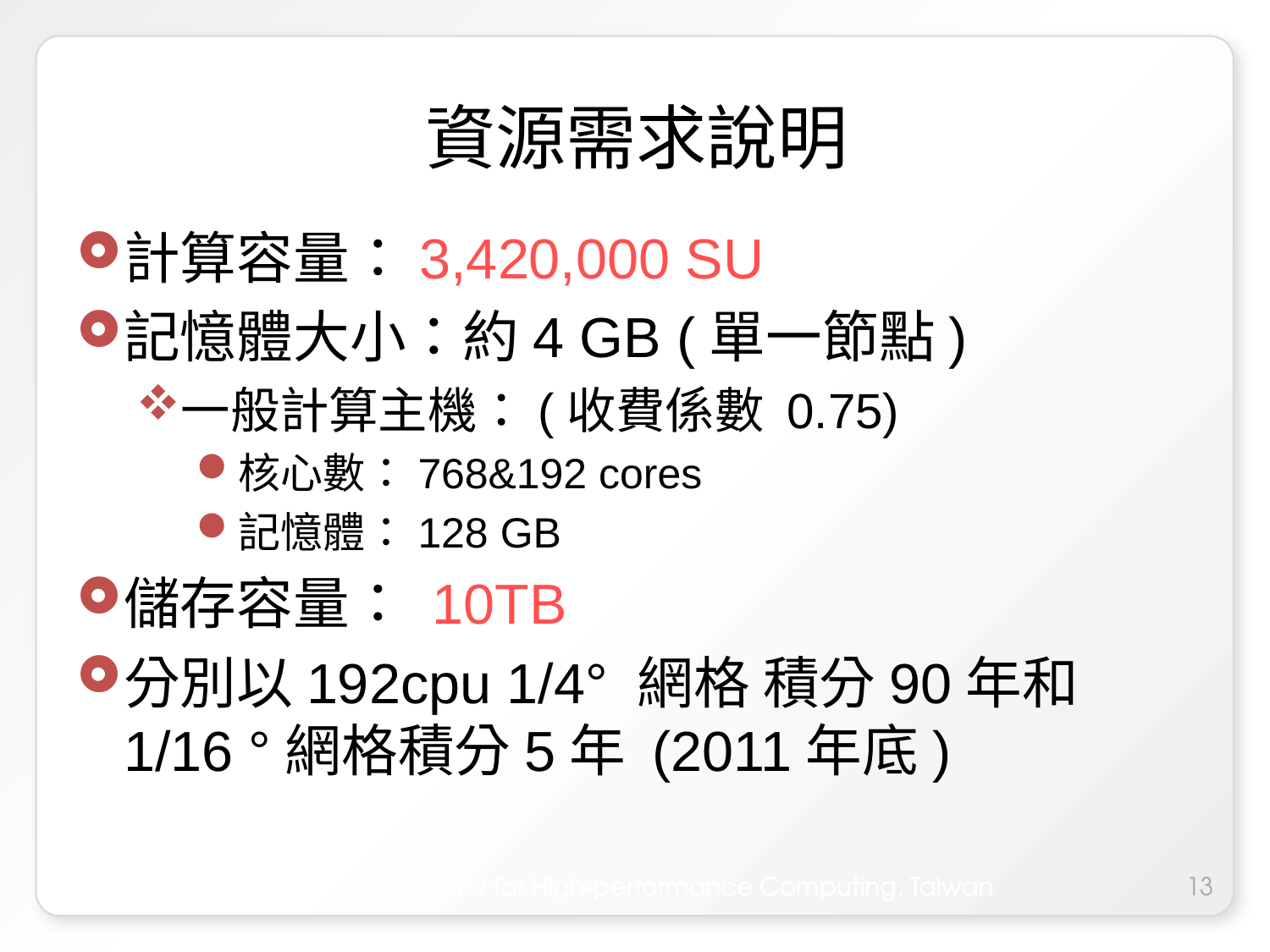

# 資源需求說明
計算容量：3,420,000 SU
記憶體大小：約4 GB (單一節點)
一般計算主機：(收費係數 0.75)
核心數：768&192 cores
記憶體：128 GB
儲存容量： 10TB
分別以192cpu 1/4° 網格 積分90年和 1/16 °網格積分5年 (2011年底)
13
National Center for High-performance Computing, Taiwan